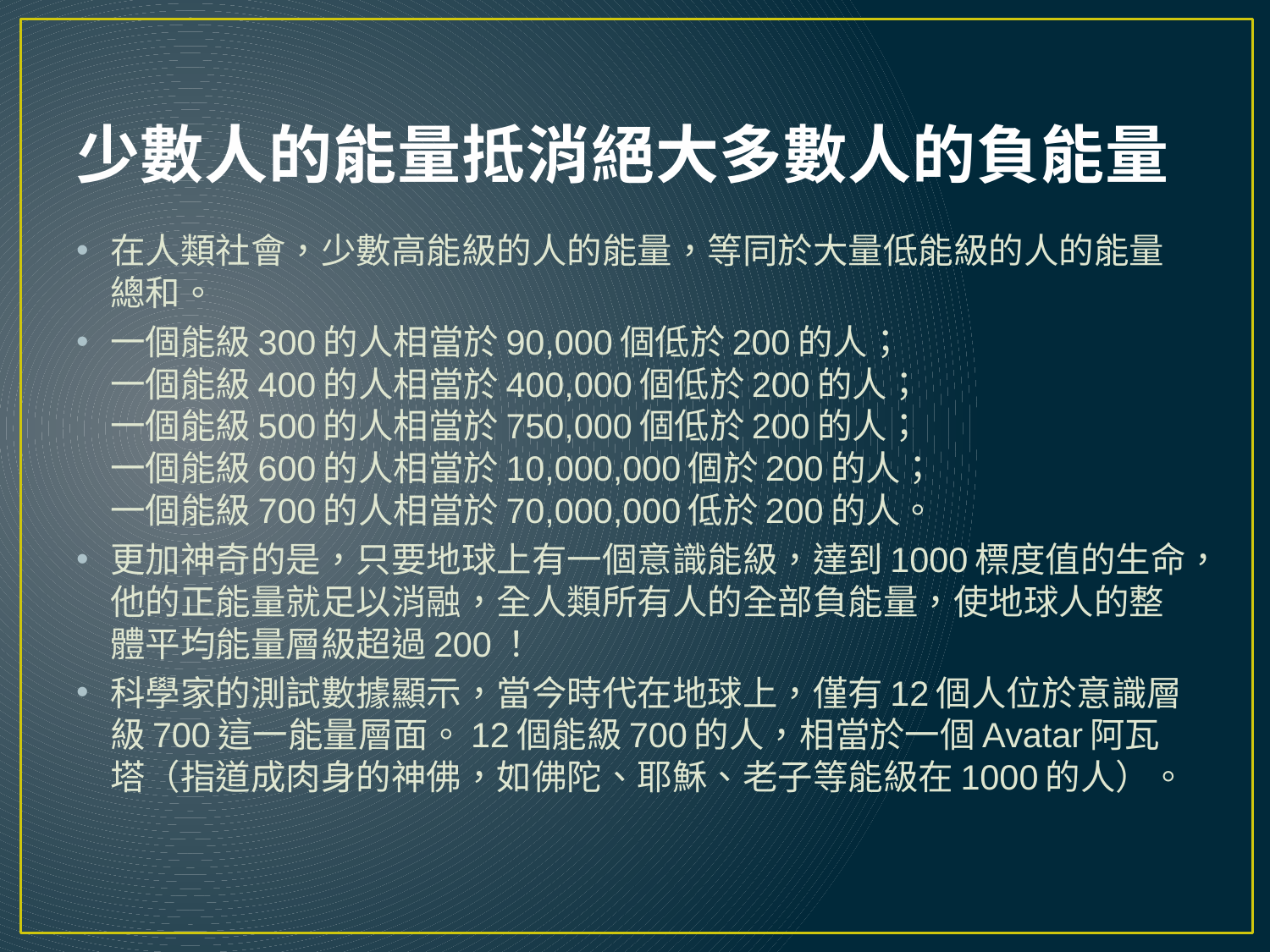

# 少數人的能量抵消絕大多數人的負能量
在人類社會，少數高能級的人的能量，等同於大量低能級的人的能量總和。
一個能級300的人相當於90,000個低於200的人；
一個能級400的人相當於400,000個低於200的人；
一個能級500的人相當於750,000個低於200的人；
一個能級600的人相當於10,000,000個於200的人；
一個能級700的人相當於70,000,000低於200的人。
更加神奇的是，只要地球上有一個意識能級，達到1000標度值的生命，他的正能量就足以消融，全人類所有人的全部負能量，使地球人的整體平均能量層級超過200！
科學家的測試數據顯示，當今時代在地球上，僅有12個人位於意識層級700這一能量層面。12個能級700的人，相當於一個Avatar阿瓦塔（指道成肉身的神佛，如佛陀、耶穌、老子等能級在1000的人）。